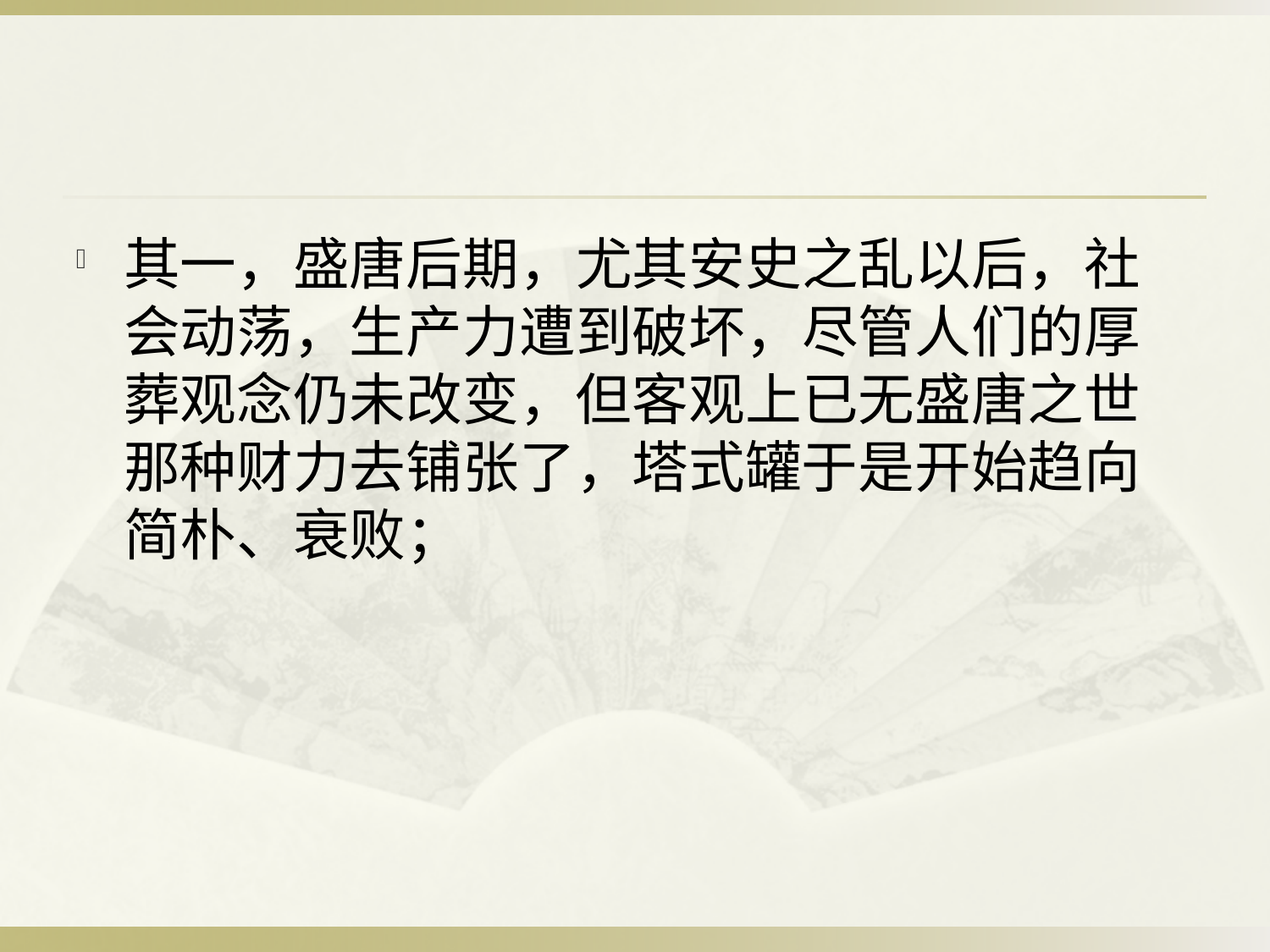

#
其一，盛唐后期，尤其安史之乱以后，社会动荡，生产力遭到破坏，尽管人们的厚葬观念仍未改变，但客观上已无盛唐之世那种财力去铺张了，塔式罐于是开始趋向简朴、衰败；